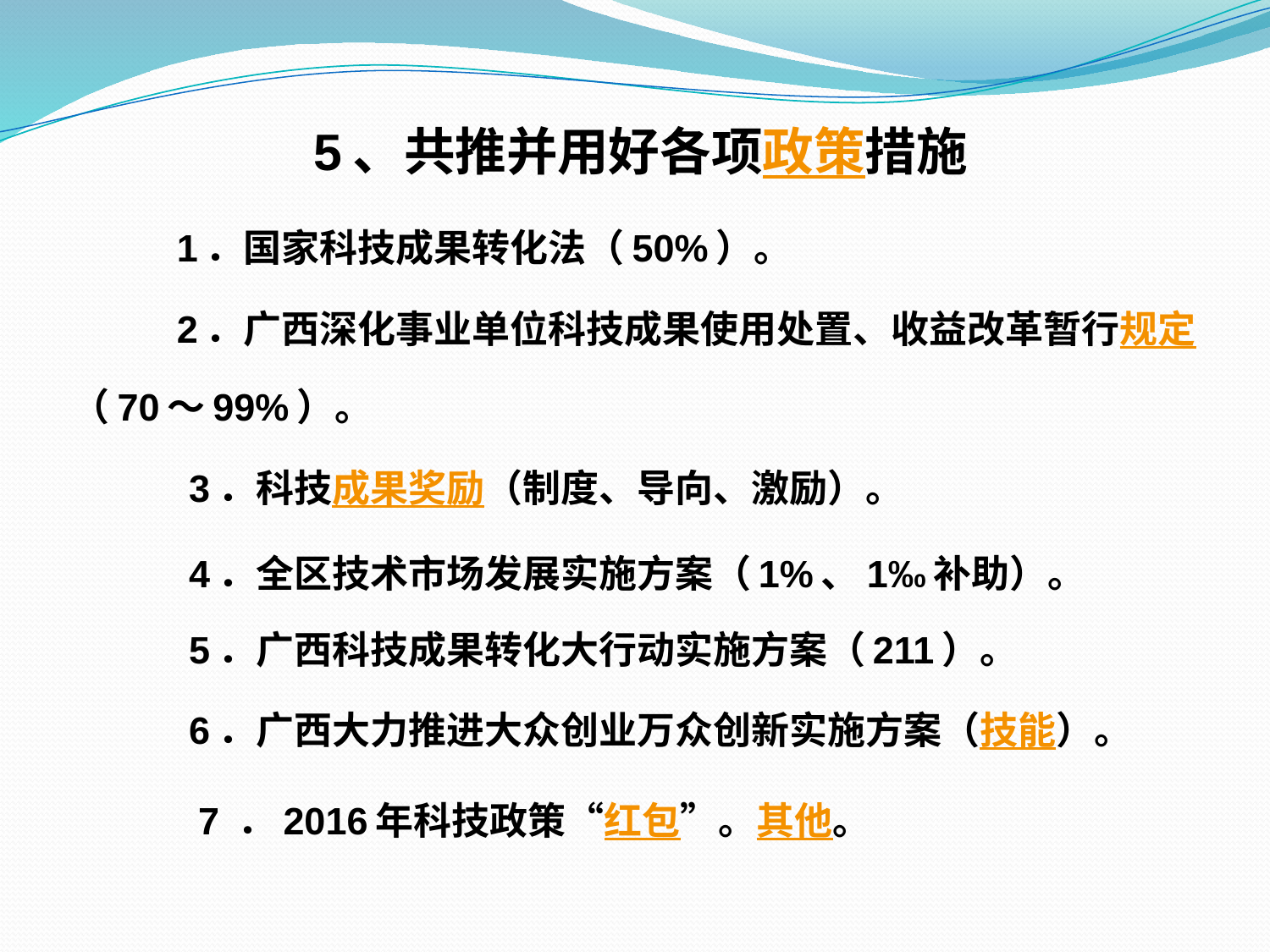

5、共推并用好各项政策措施
　　　   1．国家科技成果转化法（50%）。
　　　   2．广西深化事业单位科技成果使用处置、收益改革暂行规定（70～99%）。
　　　　3．科技成果奖励（制度、导向、激励）。
　　　　4．全区技术市场发展实施方案（1%、1‰补助）。
　　　　5．广西科技成果转化大行动实施方案（211）。
　　　　6．广西大力推进大众创业万众创新实施方案（技能）。
                7 ．2016年科技政策“红包”。其他。